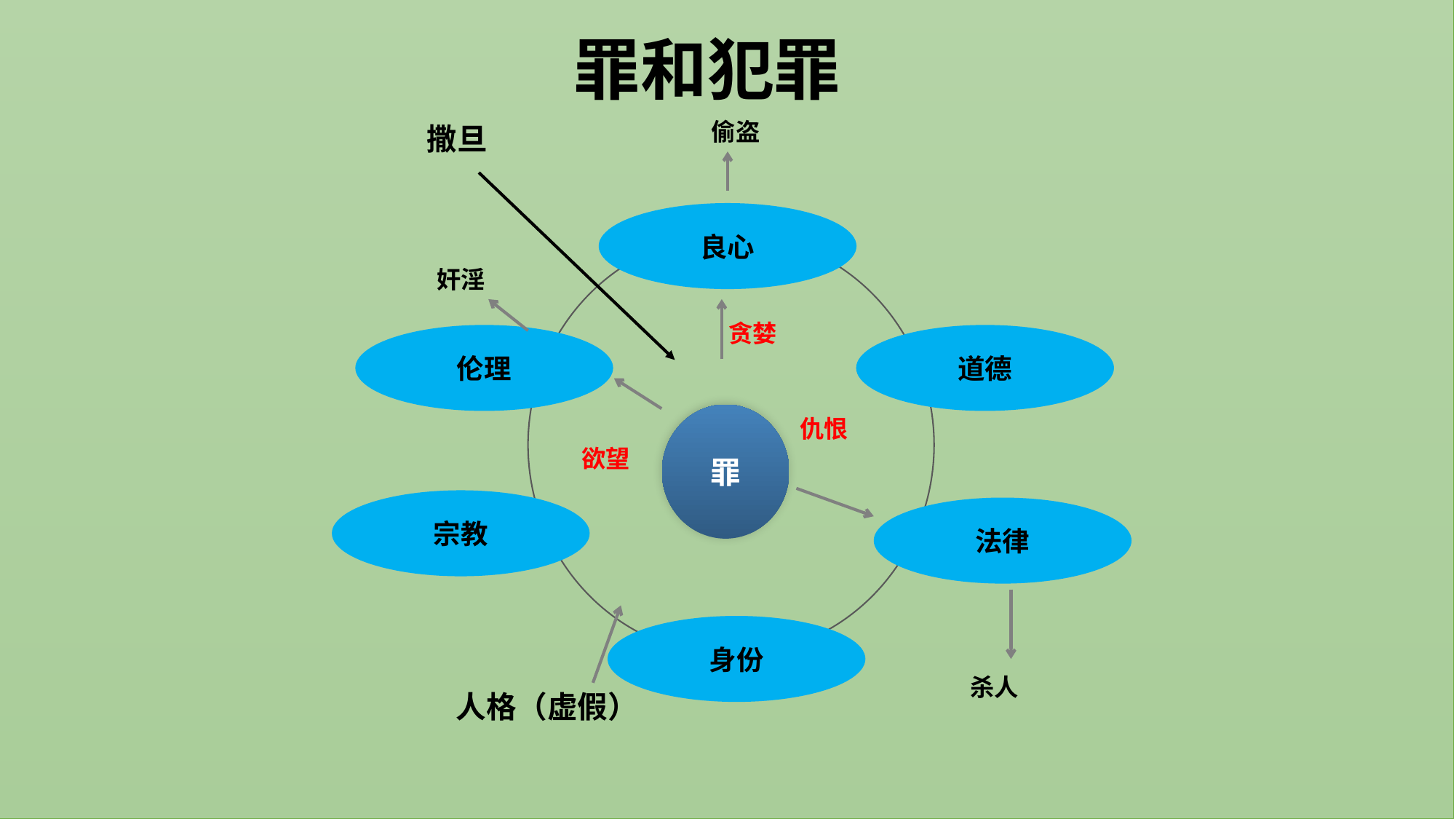

罪和犯罪
   偷盗
撒旦
良心
죄
奸淫
贪婪
伦理
道德
罪
仇恨
欲望
宗教
法律
身份
杀人
人格（虚假）